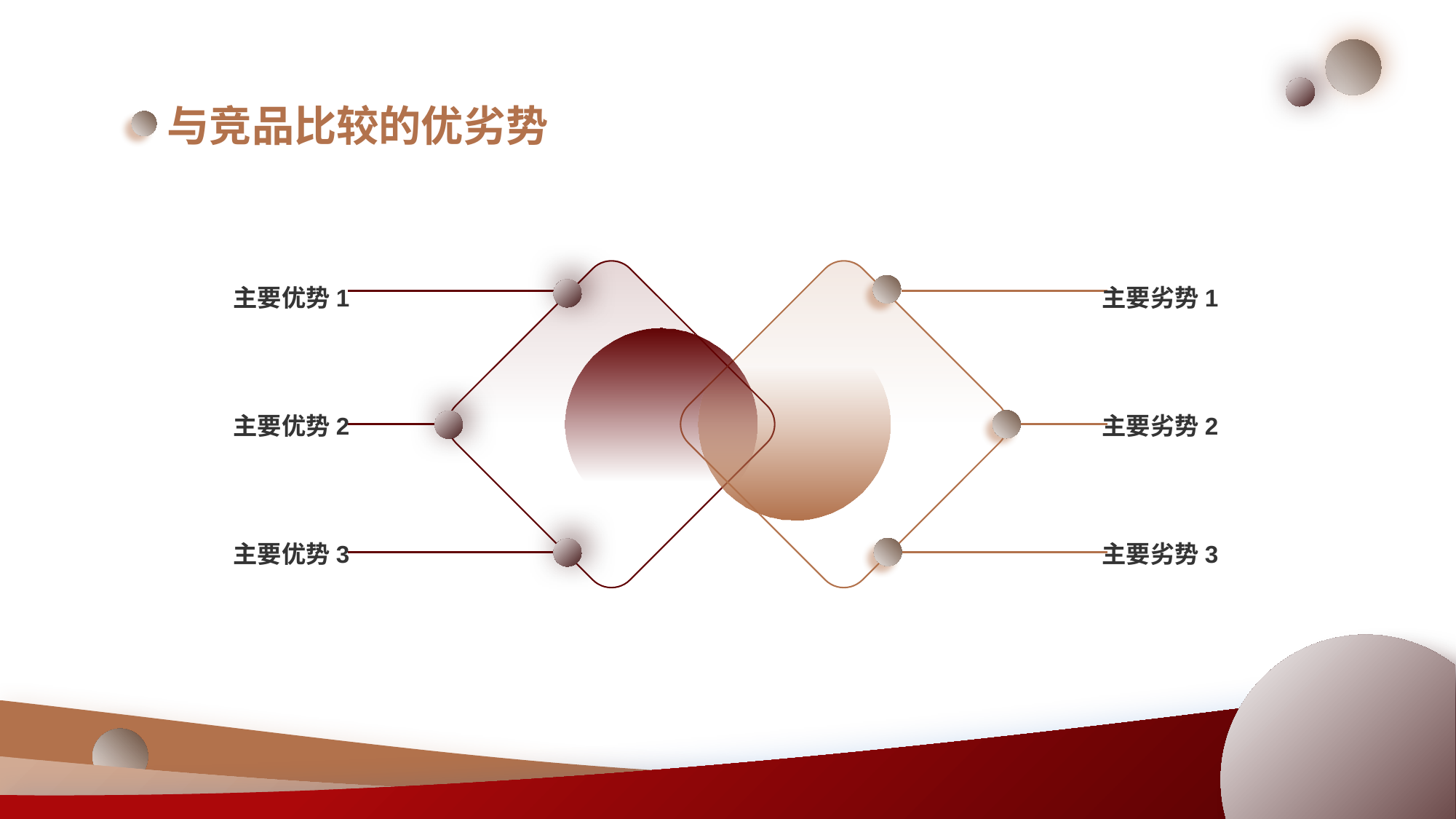

与竞品比较的优劣势
主要优势1
主要劣势1

主要优势2
主要劣势2

主要优势3
主要劣势3